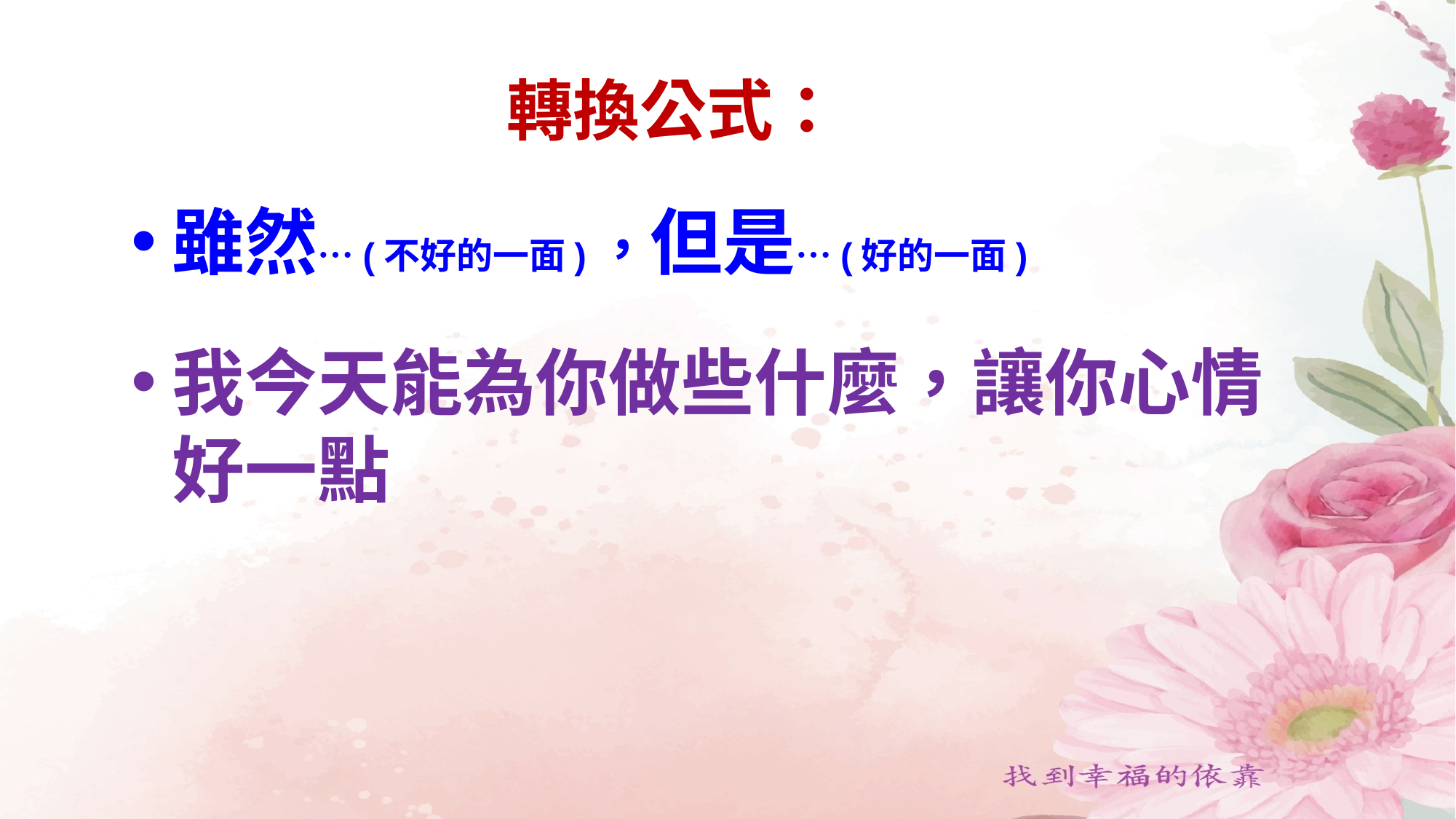

# 轉換公式：
雖然…(不好的一面)，但是…(好的一面)

我今天能為你做些什麼，讓你心情好一點